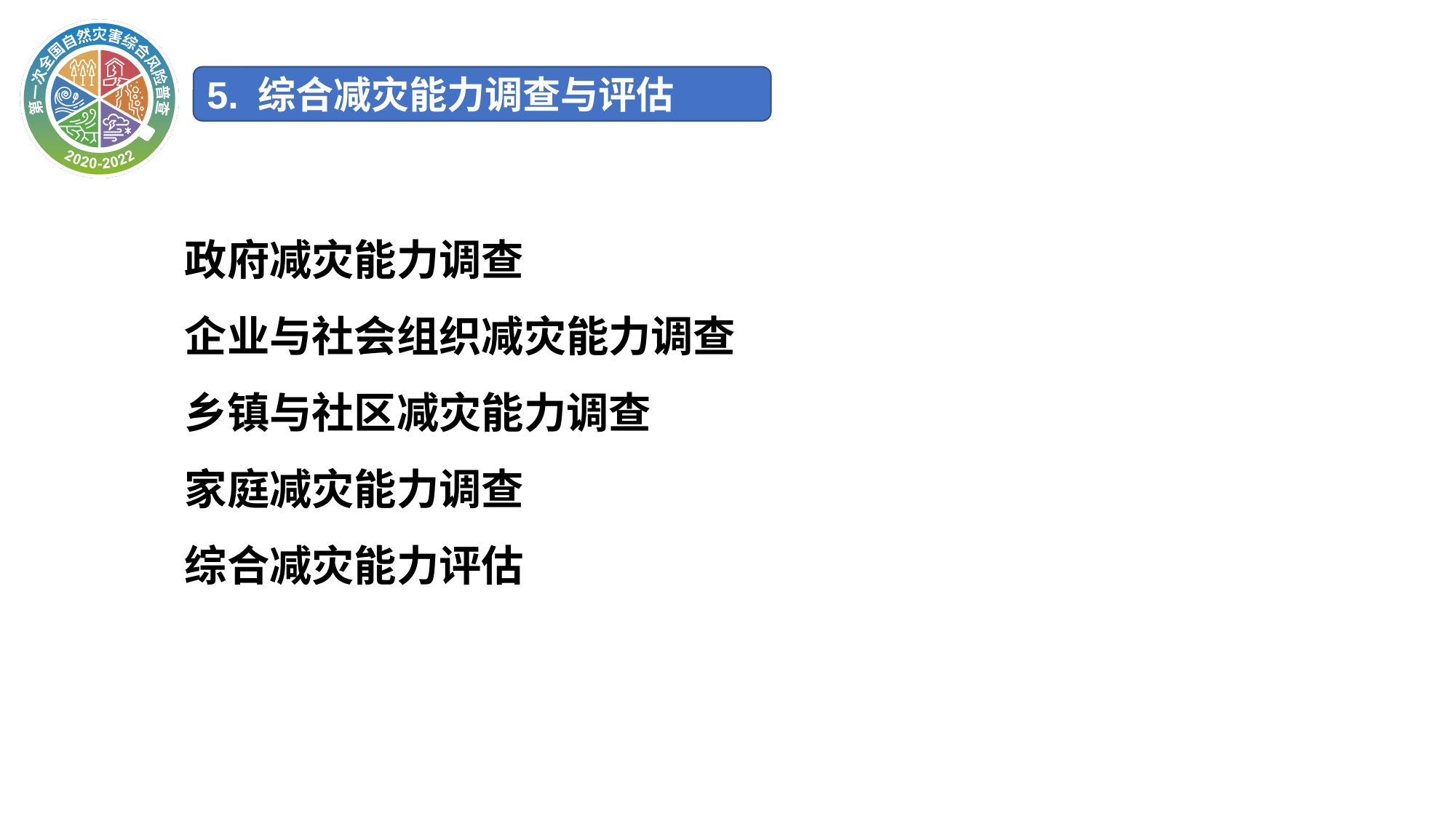

5. 综合减灾能力调查与评估
政府减灾能力调查
企业与社会组织减灾能力调查
乡镇与社区减灾能力调查
家庭减灾能力调查
综合减灾能力评估